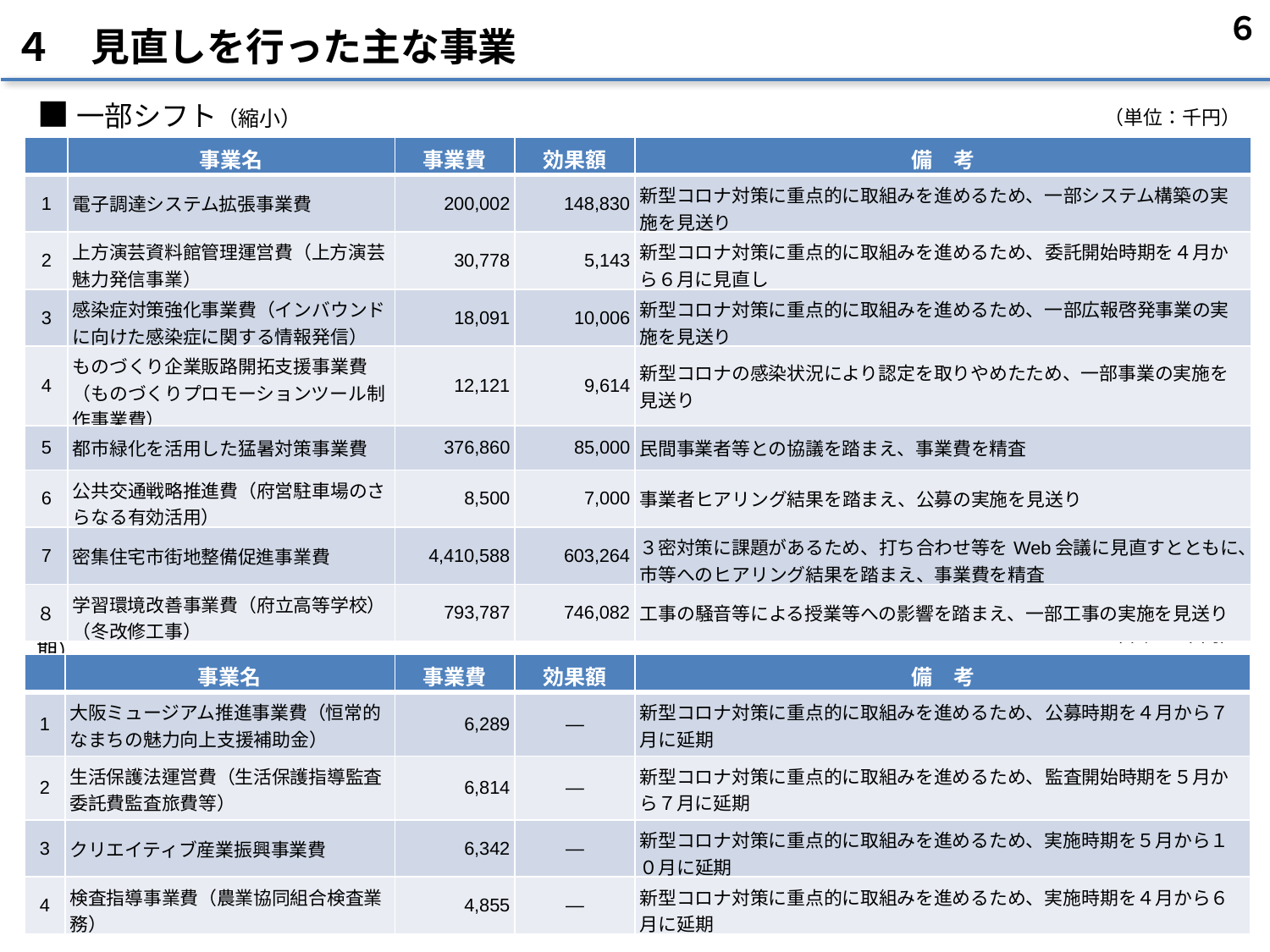

６
４　見直しを行った主な事業
■一部シフト（縮小）
（単位：千円）
|  | 事業名 | 事業費 | 効果額 | 備　考 |
| --- | --- | --- | --- | --- |
| 1 | 電子調達システム拡張事業費 | 200,002 | 148,830 | 新型コロナ対策に重点的に取組みを進めるため、一部システム構築の実施を見送り |
| 2 | 上方演芸資料館管理運営費（上方演芸魅力発信事業） | 30,778 | 5,143 | 新型コロナ対策に重点的に取組みを進めるため、委託開始時期を４月から６月に見直し |
| 3 | 感染症対策強化事業費（インバウンドに向けた感染症に関する情報発信） | 18,091 | 10,006 | 新型コロナ対策に重点的に取組みを進めるため、一部広報啓発事業の実施を見送り |
| 4 | ものづくり企業販路開拓支援事業費（ものづくりプロモーションツール制作事業費） | 12,121 | 9,614 | 新型コロナの感染状況により認定を取りやめたため、一部事業の実施を見送り |
| 5 | 都市緑化を活用した猛暑対策事業費 | 376,860 | 85,000 | 民間事業者等との協議を踏まえ、事業費を精査 |
| 6 | 公共交通戦略推進費（府営駐車場のさらなる有効活用） | 8,500 | 7,000 | 事業者ヒアリング結果を踏まえ、公募の実施を見送り |
| 7 | 密集住宅市街地整備促進事業費 | 4,410,588 | 603,264 | ３密対策に課題があるため、打ち合わせ等をWeb会議に見直すとともに、市等へのヒアリング結果を踏まえ、事業費を精査 |
| ８ | 学習環境改善事業費（府立高等学校）（冬改修工事） | 793,787 | 746,082 | 工事の騒音等による授業等への影響を踏まえ、一部工事の実施を見送り |
■一時シフト（延期）
（単位：千円）
|  | 事業名 | 事業費 | 効果額 | 備　考 |
| --- | --- | --- | --- | --- |
| 1 | 大阪ミュージアム推進事業費（恒常的なまちの魅力向上支援補助金） | 6,289 | ― | 新型コロナ対策に重点的に取組みを進めるため、公募時期を４月から７月に延期 |
| 2 | 生活保護法運営費（生活保護指導監査委託費監査旅費等） | 6,814 | ― | 新型コロナ対策に重点的に取組みを進めるため、監査開始時期を５月から７月に延期 |
| 3 | クリエイティブ産業振興事業費 | 6,342 | ― | 新型コロナ対策に重点的に取組みを進めるため、実施時期を５月から１０月に延期 |
| 4 | 検査指導事業費（農業協同組合検査業務） | 4,855 | ― | 新型コロナ対策に重点的に取組みを進めるため、実施時期を４月から６月に延期 |